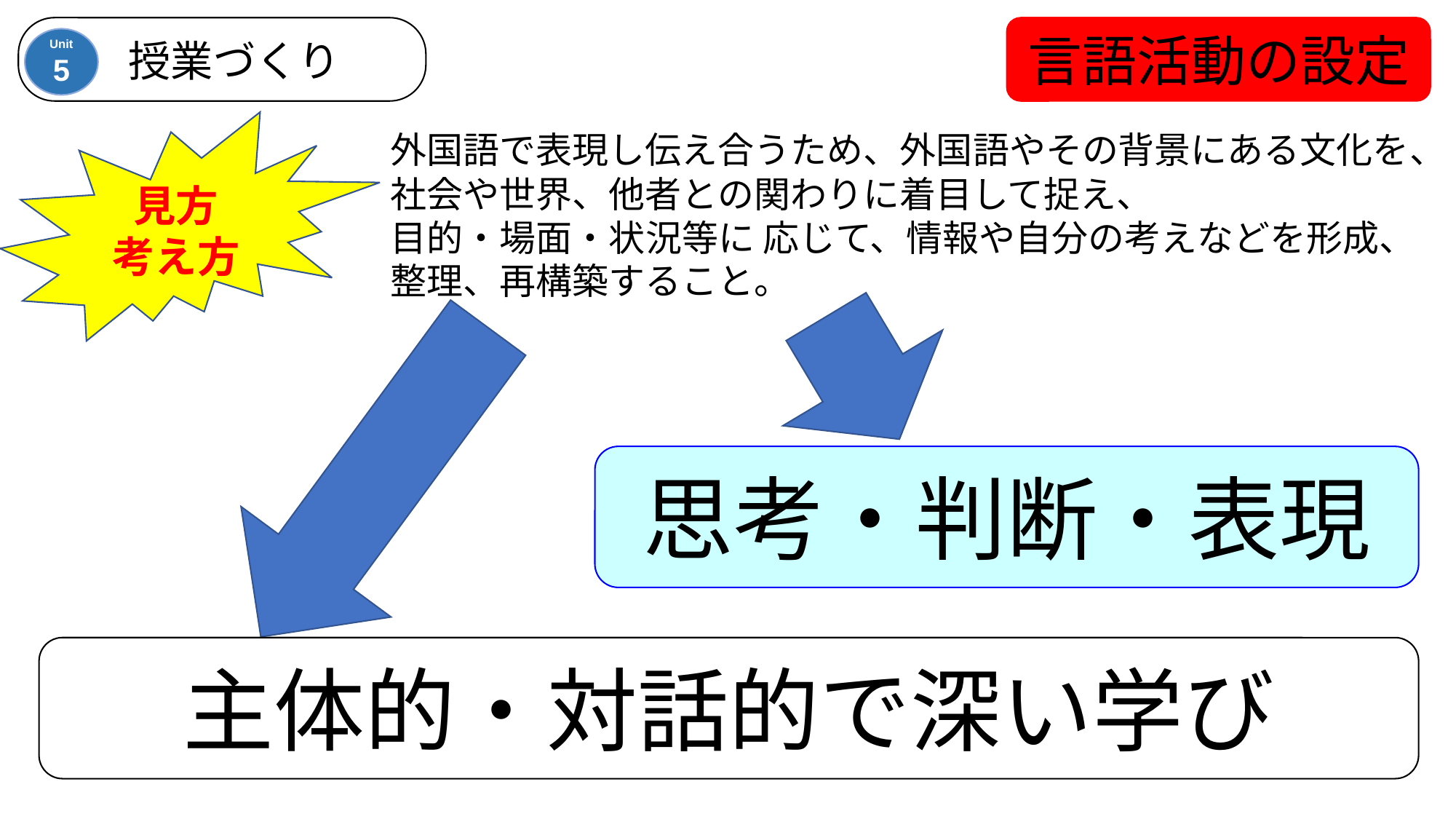

Unit
5
授業づくり
言語活動の設定
見方
考え方
外国語で表現し伝え合うため、外国語やその背景にある文化を、社会や世界、他者との関わりに着目して捉え、
目的・場面・状況等に 応じて、情報や自分の考えなどを形成、整理、再構築すること。

思考・判断・表現
主体的・対話的で深い学び